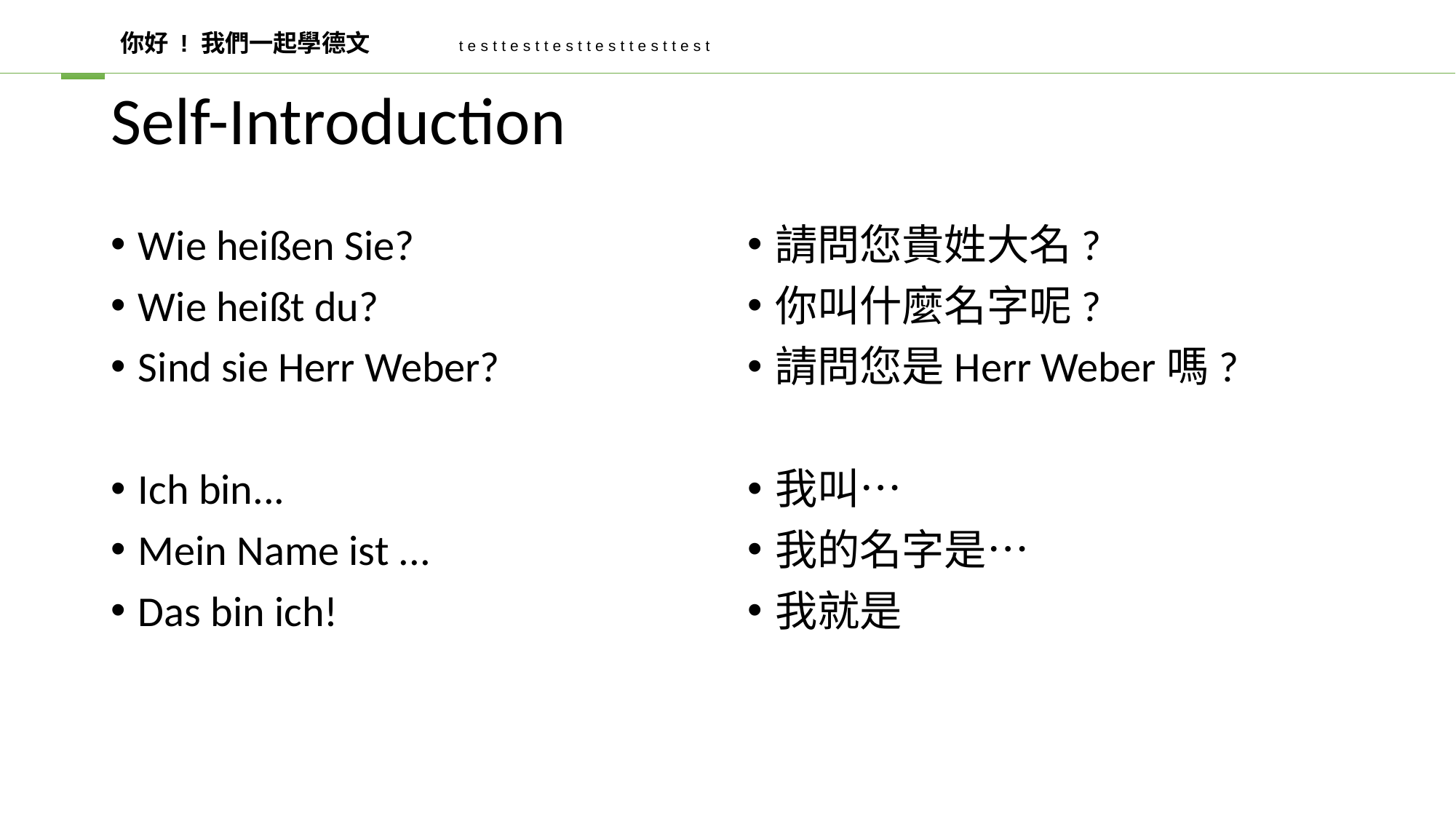

你好 ! 我們一起學德文
testtesttesttesttesttest

# Self-Introduction
Wie heißen Sie?
Wie heißt du?
Sind sie Herr Weber?

Ich bin...
Mein Name ist ...
Das bin ich!
請問您貴姓大名?
你叫什麼名字呢?
請問您是Herr Weber嗎?

我叫…
我的名字是…
我就是